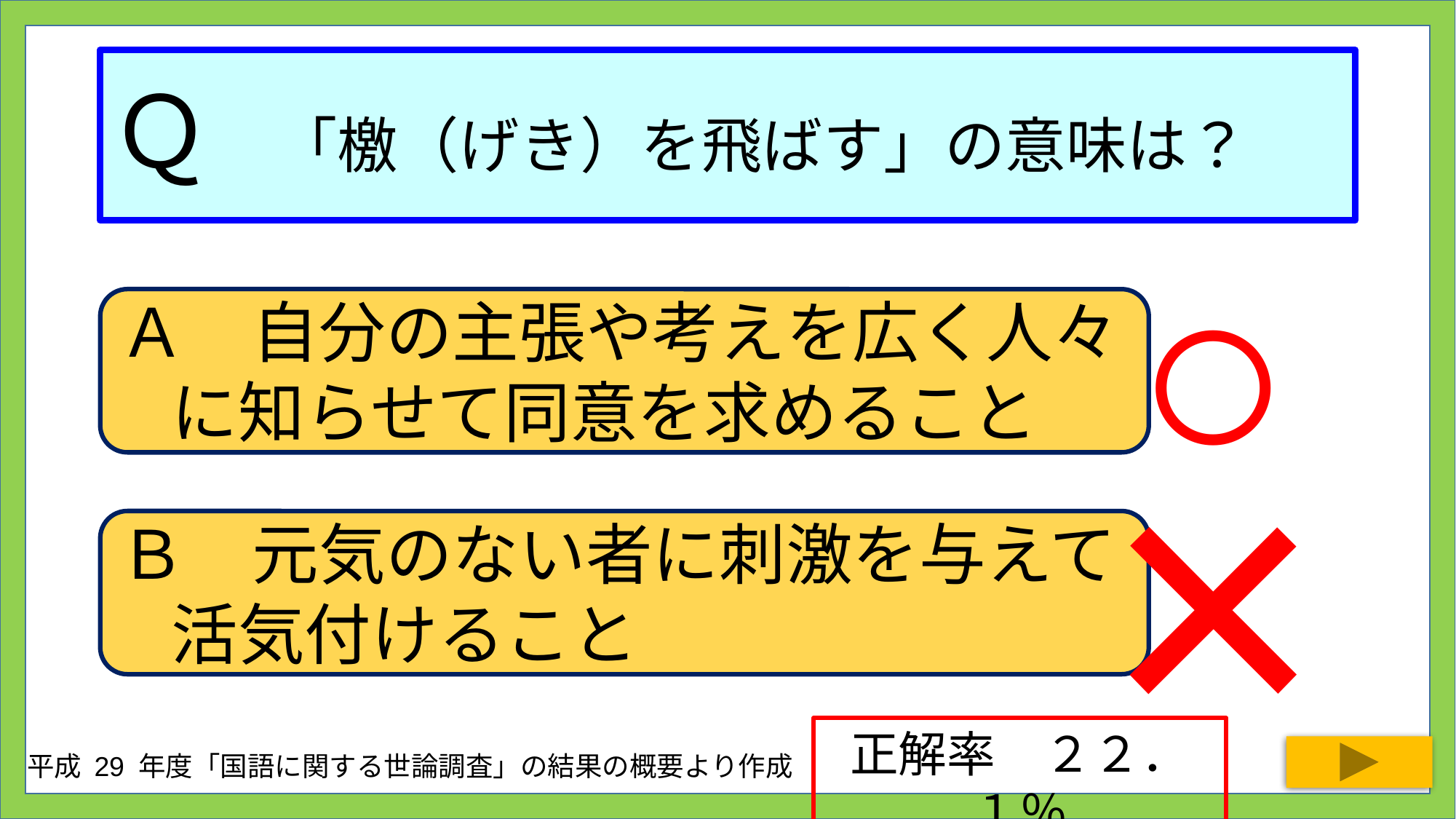

# Ｑ　「檄（げき）を飛ばす」の意味は？
○
Ａ　自分の主張や考えを広く人々に知らせて同意を求めること
×
Ｂ　元気のない者に刺激を与えて活気付けること
正解率　２２．１％

平成 29 年度「国語に関する世論調査」の結果の概要より作成